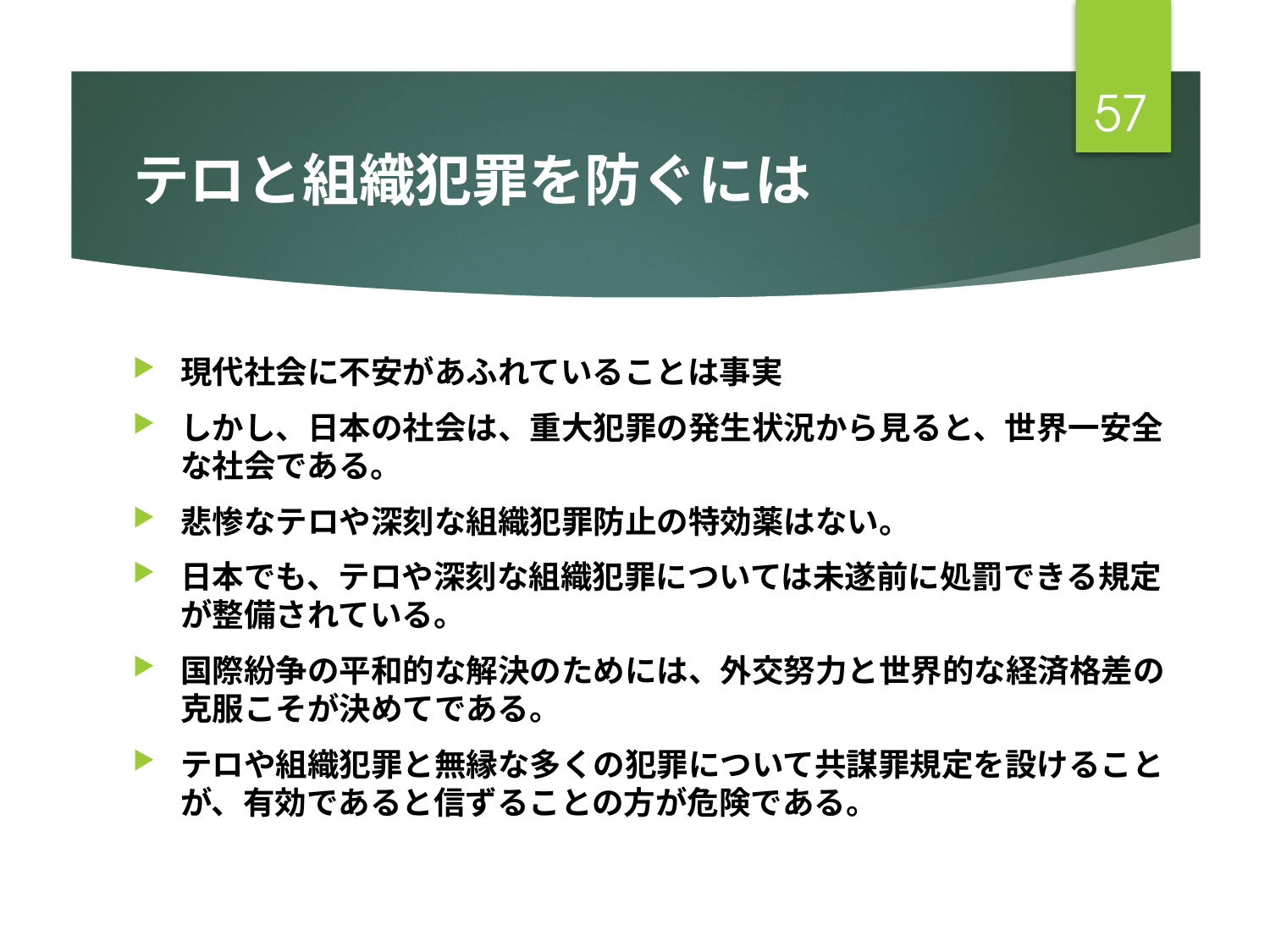

57
# テロと組織犯罪を防ぐには
現代社会に不安があふれていることは事実
しかし、日本の社会は、重大犯罪の発生状況から見ると、世界一安全な社会である。
悲惨なテロや深刻な組織犯罪防止の特効薬はない。
日本でも、テロや深刻な組織犯罪については未遂前に処罰できる規定が整備されている。
国際紛争の平和的な解決のためには、外交努力と世界的な経済格差の克服こそが決めてである。
テロや組織犯罪と無縁な多くの犯罪について共謀罪規定を設けることが、有効であると信ずることの方が危険である。